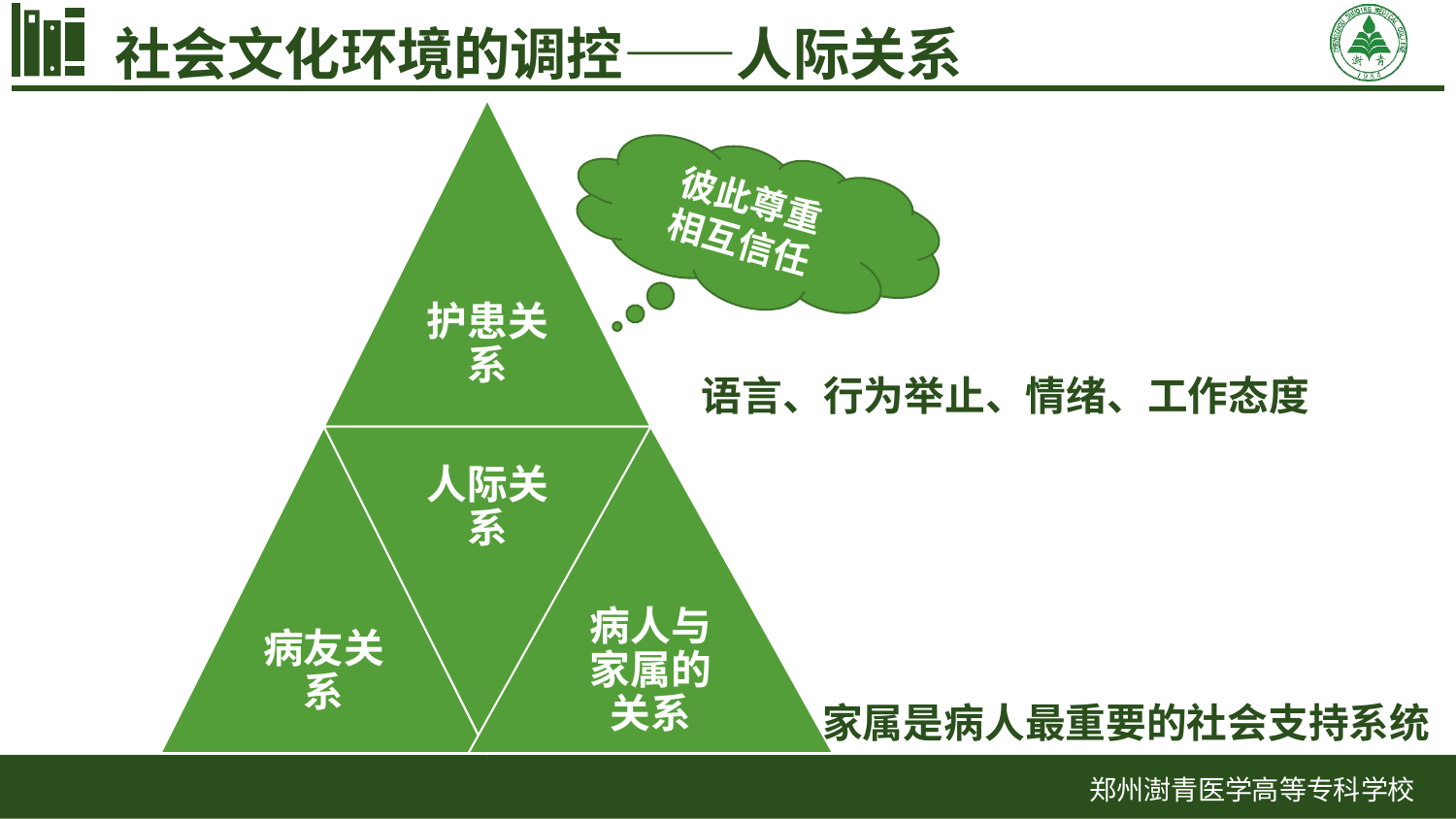

50
社会文化环境的调控——人际关系
护患关系
病友关系
人际关系
病人与家属的关系
彼此尊重
相互信任
语言、行为举止、情绪、工作态度
家属是病人最重要的社会支持系统